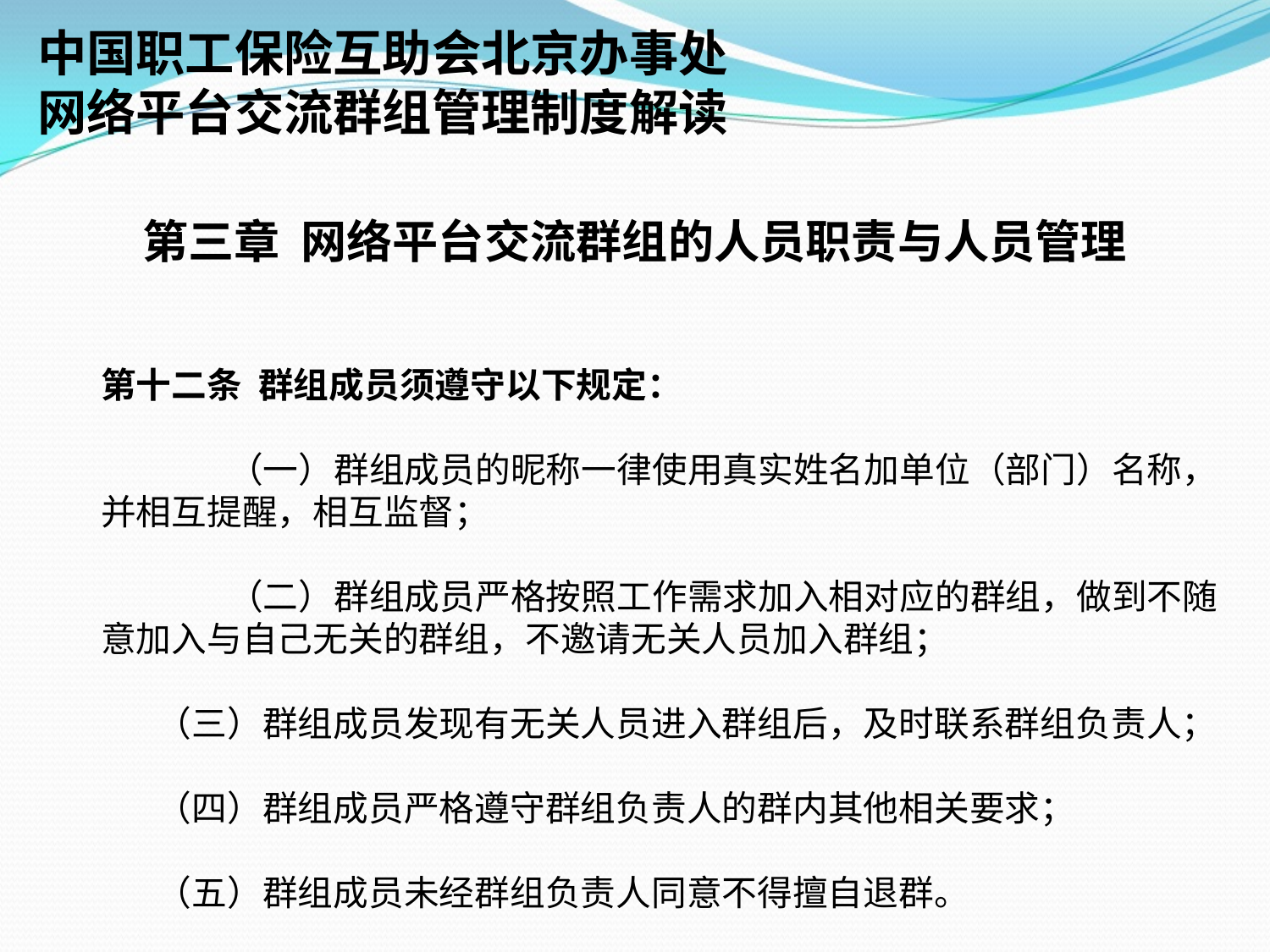

中国职工保险互助会北京办事处
网络平台交流群组管理制度解读
第三章  网络平台交流群组的人员职责与人员管理

第十二条  群组成员须遵守以下规定：

	（一）群组成员的昵称一律使用真实姓名加单位（部门）名称，并相互提醒，相互监督；

    	（二）群组成员严格按照工作需求加入相对应的群组，做到不随意加入与自己无关的群组，不邀请无关人员加入群组；

      （三）群组成员发现有无关人员进入群组后，及时联系群组负责人；

      （四）群组成员严格遵守群组负责人的群内其他相关要求；

      （五）群组成员未经群组负责人同意不得擅自退群。